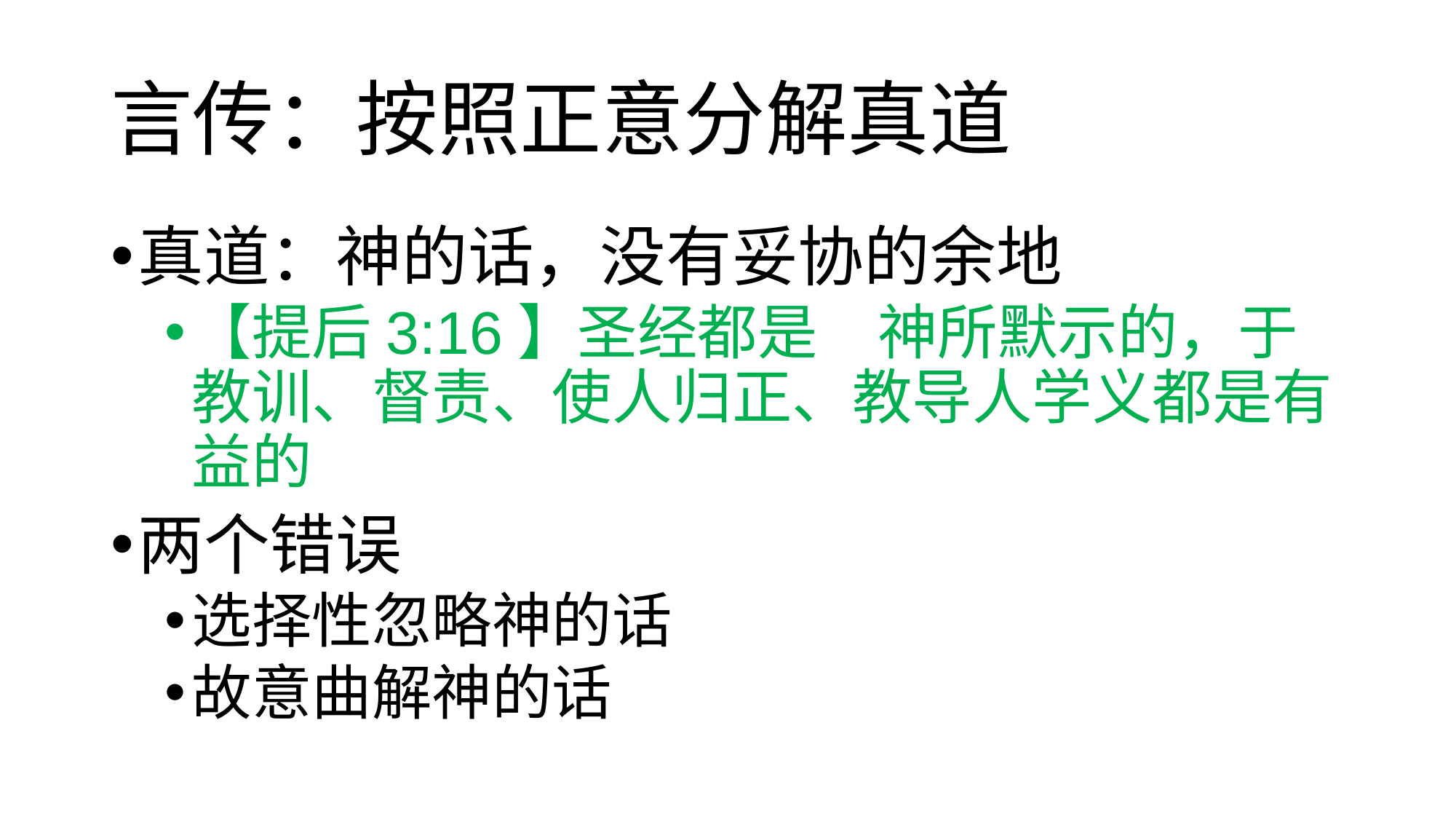

# 言传：按照正意分解真道
真道：神的话，没有妥协的余地
【提后3:16】圣经都是　神所默示的，于教训、督责、使人归正、教导人学义都是有益的
两个错误
选择性忽略神的话
故意曲解神的话